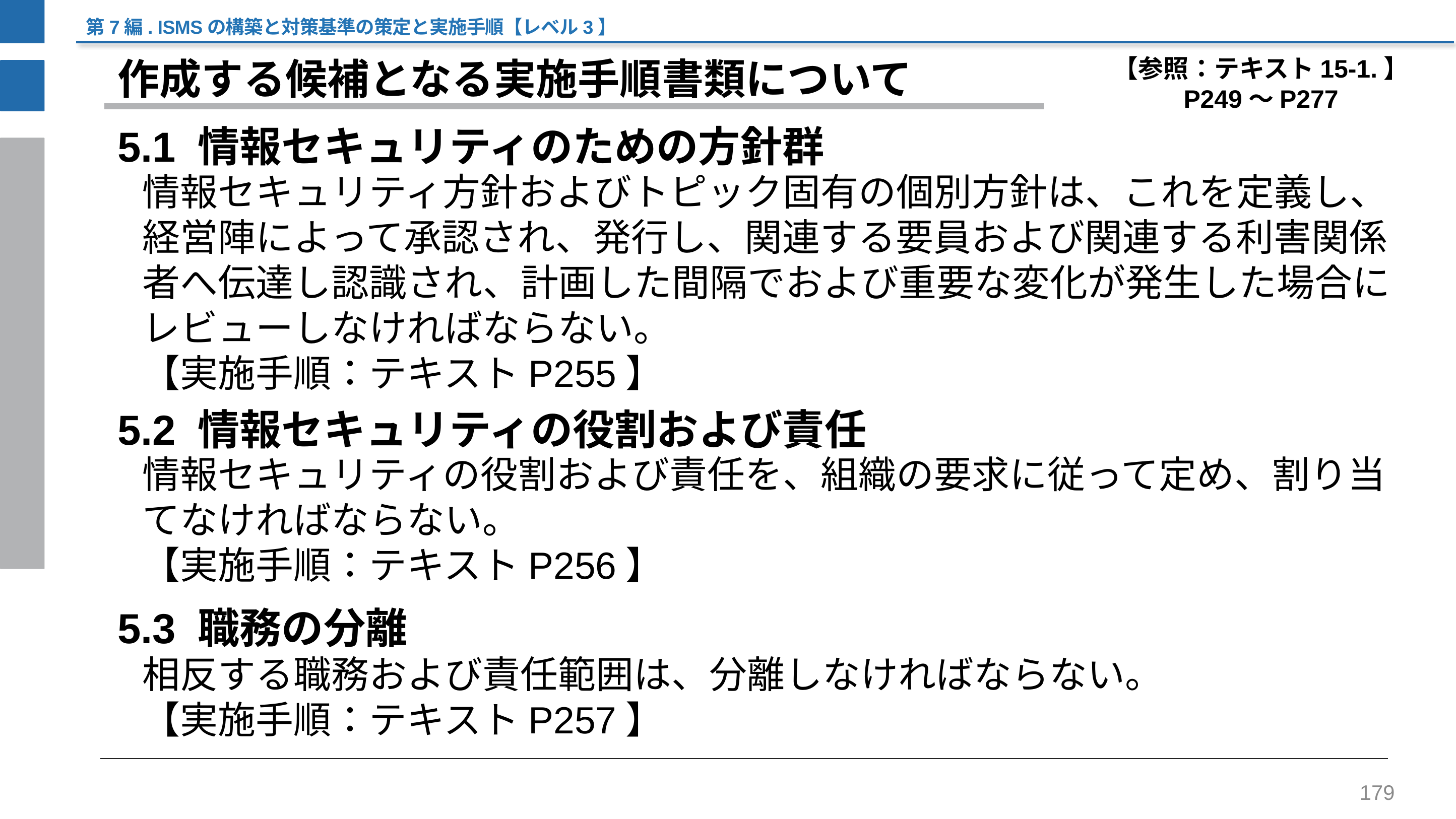

第7編. ISMSの構築と対策基準の策定と実施手順【レベル3】
【参照：テキスト15-1.】
P249～P277
作成する候補となる実施手順書類について
5.1 情報セキュリティのための方針群

情報セキュリティ方針およびトピック固有の個別方針は、これを定義し、経営陣によって承認され、発行し、関連する要員および関連する利害関係者へ伝達し認識され、計画した間隔でおよび重要な変化が発生した場合にレビューしなければならない。
【実施手順：テキストP255】
5.2 情報セキュリティの役割および責任
情報セキュリティの役割および責任を、組織の要求に従って定め、割り当てなければならない。
【実施手順：テキストP256】
5.3 職務の分離
相反する職務および責任範囲は、分離しなければならない。
【実施手順：テキストP257】
179